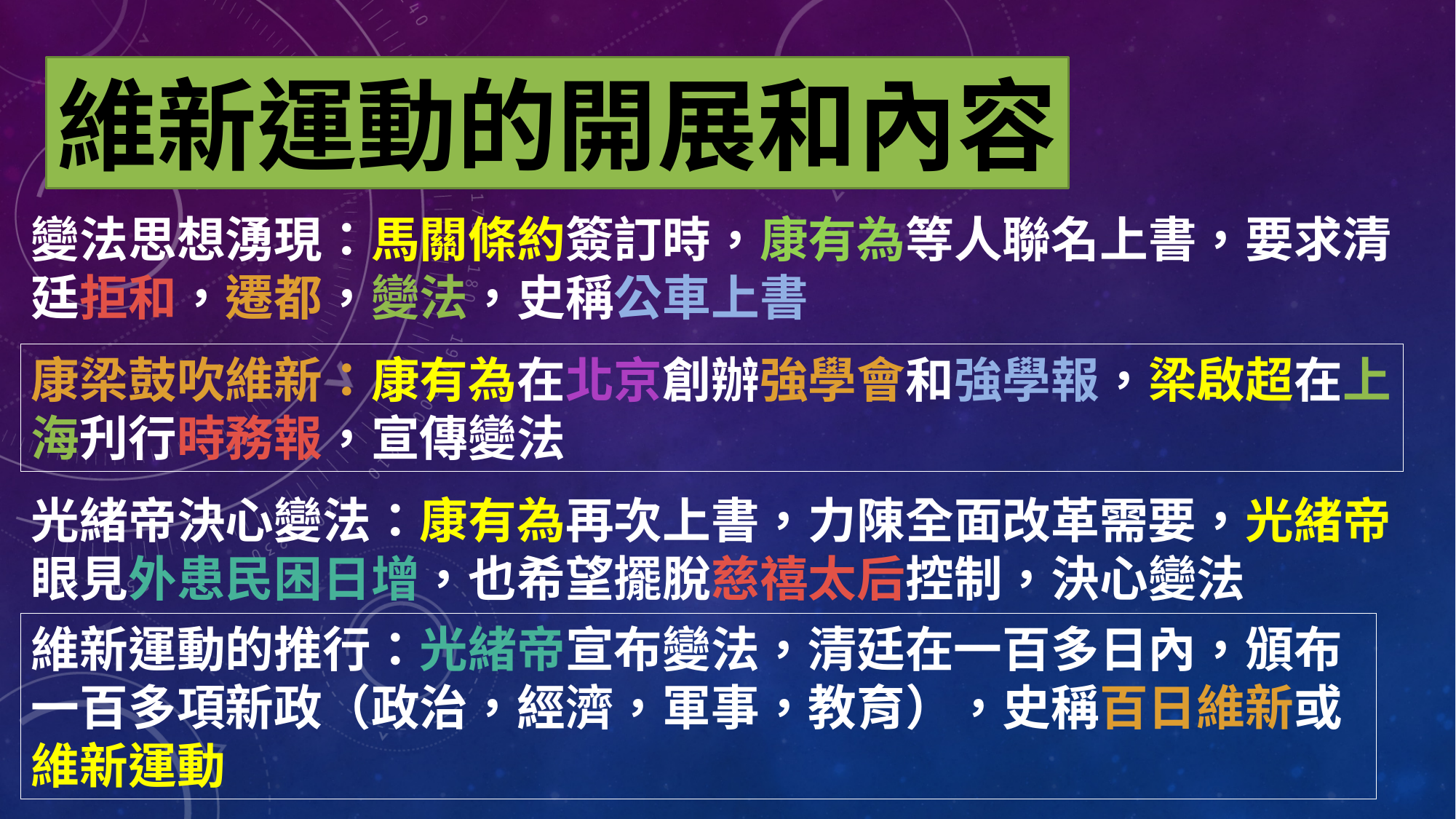

維新運動的開展和內容
變法思想湧現：馬關條約簽訂時，康有為等人聯名上書，要求清廷拒和，遷都，變法，史稱公車上書
康梁鼓吹維新：康有為在北京創辦強學會和強學報，梁啟超在上海刋行時務報，宣傳變法
光緒帝決心變法：康有為再次上書，力陳全面改革需要，光緒帝眼見外患民困日增，也希望擺脫慈禧太后控制，決心變法
維新運動的推行：光緒帝宣布變法，清廷在一百多日內，頒布一百多項新政（政治，經濟，軍事，教育），史稱百日維新或維新運動